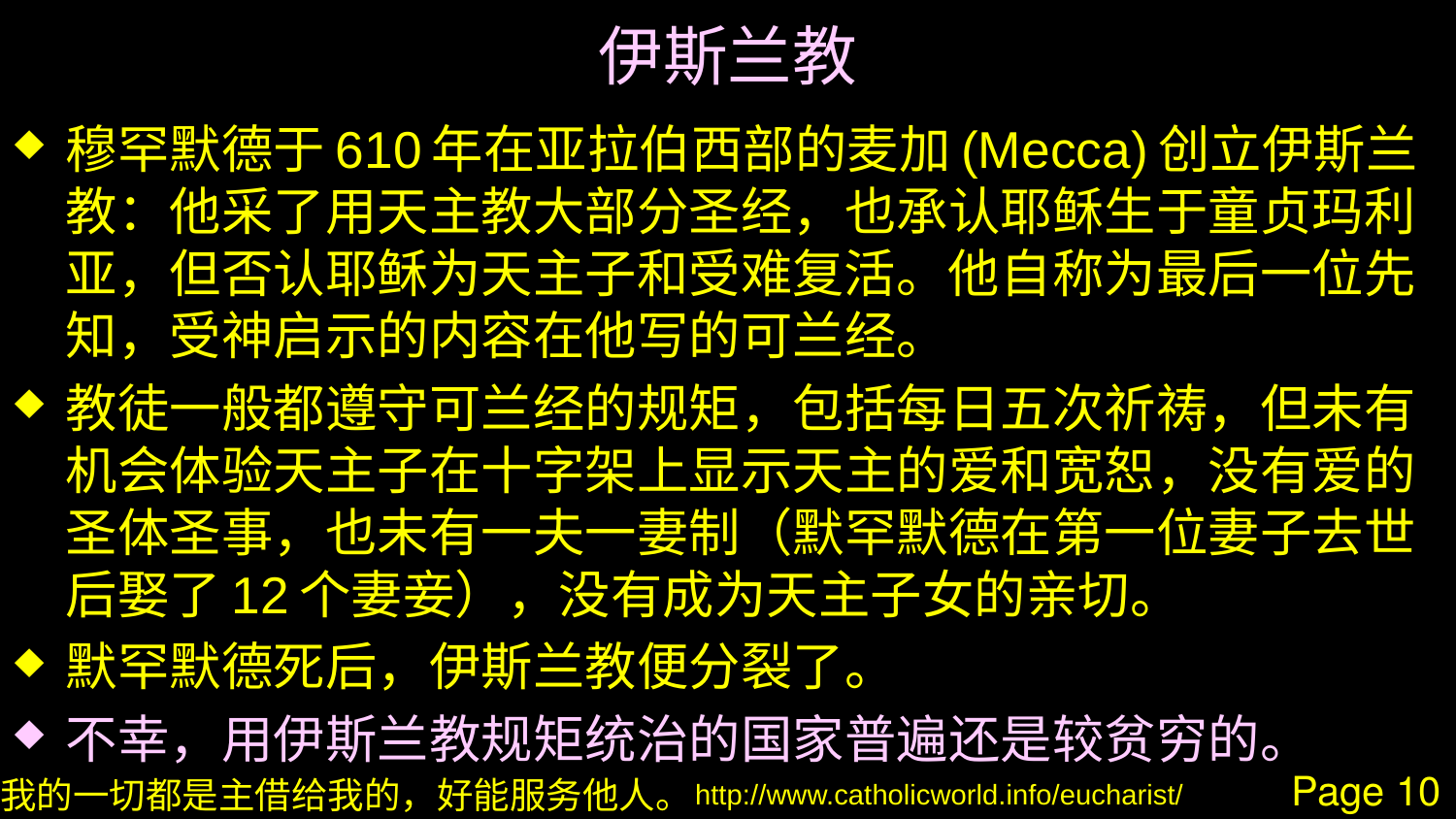

# 伊斯兰教
穆罕默德于610年在亚拉伯西部的麦加(Mecca)创立伊斯兰教：他采了用天主教大部分圣经，也承认耶稣生于童贞玛利亚，但否认耶稣为天主子和受难复活。他自称为最后一位先知，受神启示的内容在他写的可兰经。
教徒一般都遵守可兰经的规矩，包括每日五次祈祷，但未有机会体验天主子在十字架上显示天主的爱和宽恕，没有爱的圣体圣事，也未有一夫一妻制（默罕默德在第一位妻子去世后娶了12个妻妾），没有成为天主子女的亲切。
默罕默德死后，伊斯兰教便分裂了。
不幸，用伊斯兰教规矩统治的国家普遍还是较贫穷的。